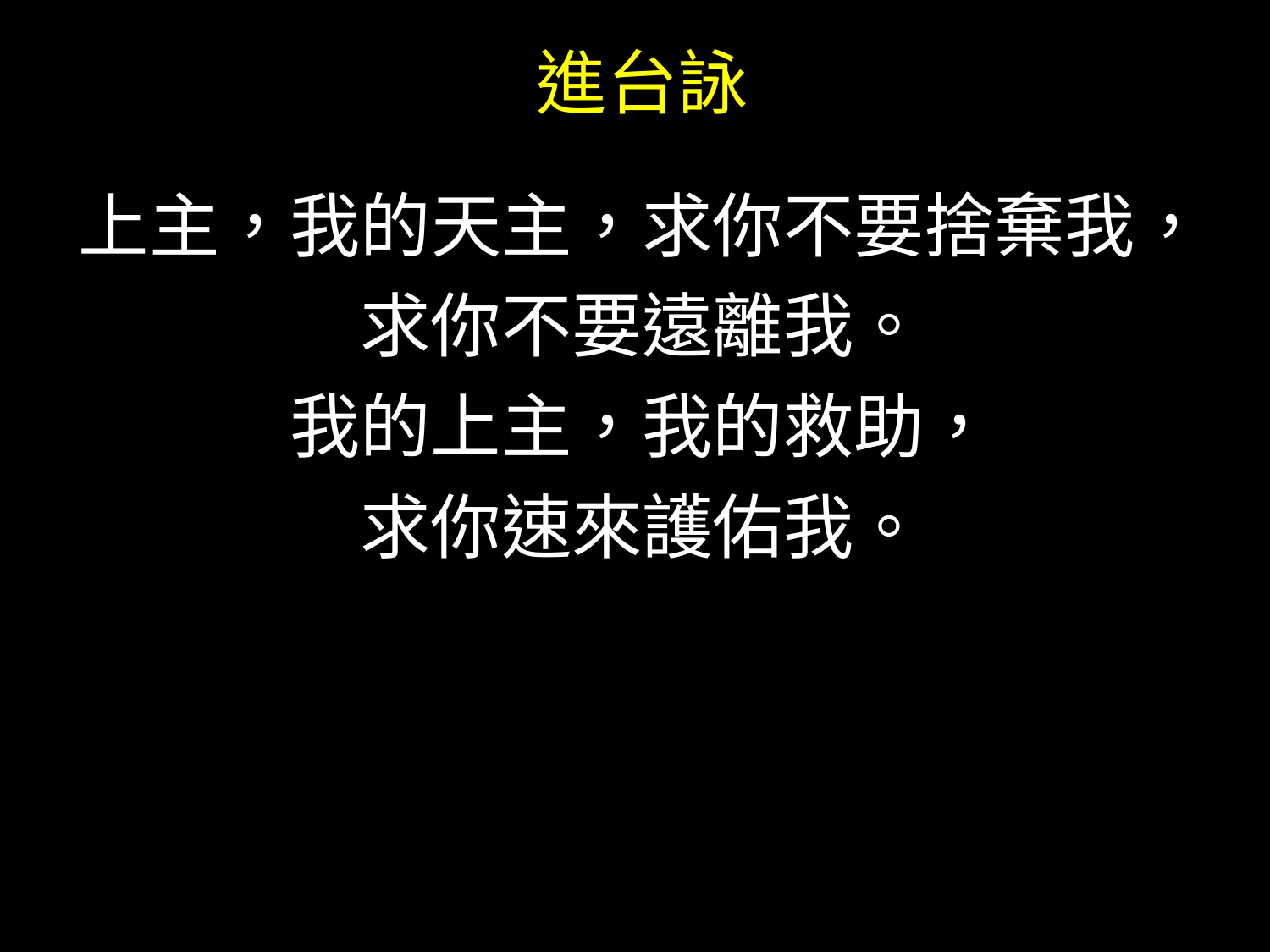

進台詠

上主，我的天主，求你不要捨棄我，
求你不要遠離我。
我的上主，我的救助，
求你速來護佑我。